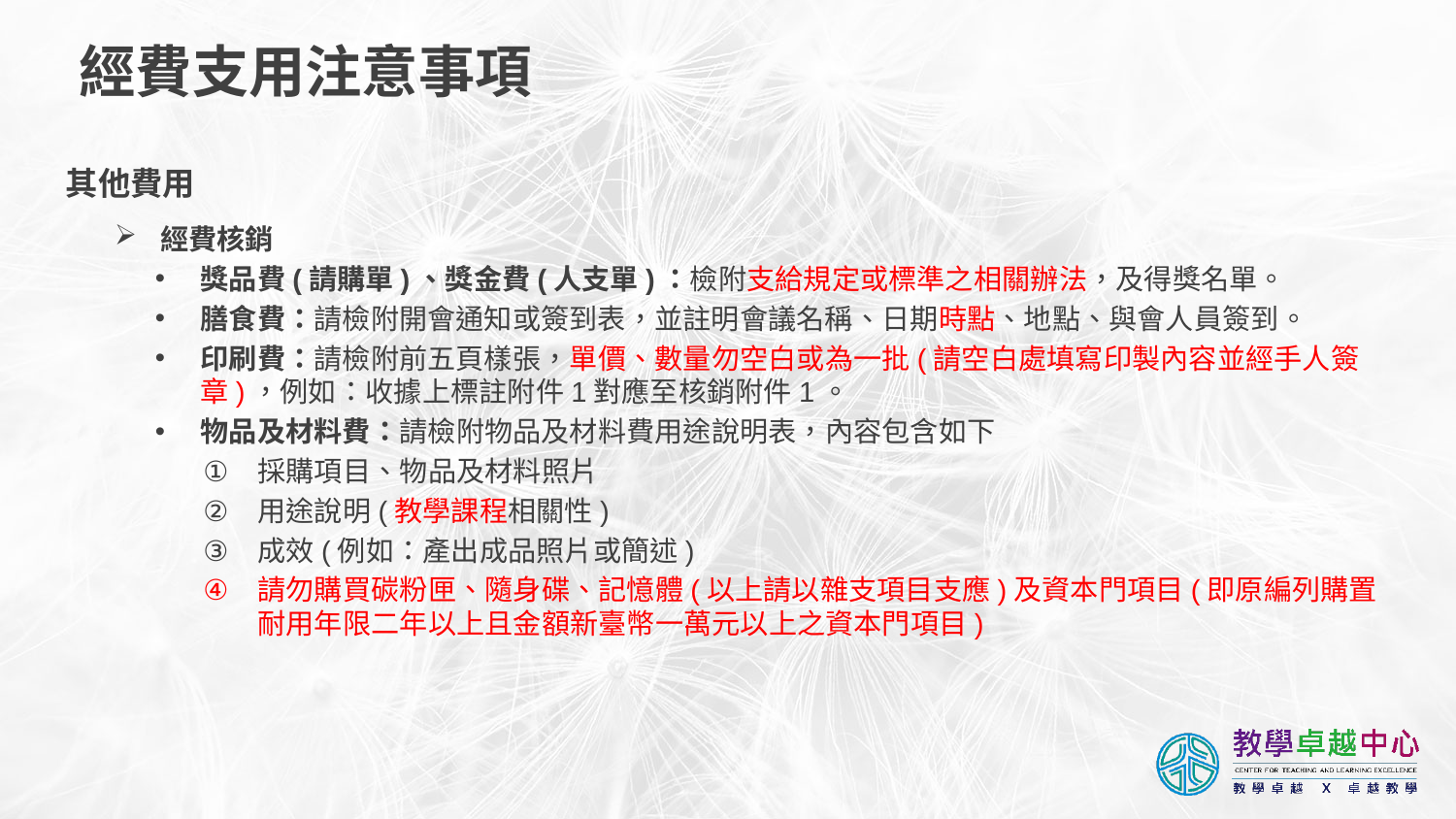

# 經費支用注意事項
其他費用
經費核銷
獎品費(請購單)、獎金費(人支單)：檢附支給規定或標準之相關辦法，及得獎名單。
膳食費：請檢附開會通知或簽到表，並註明會議名稱、日期時點、地點、與會人員簽到。
印刷費：請檢附前五頁樣張，單價、數量勿空白或為一批(請空白處填寫印製內容並經手人簽章)，例如：收據上標註附件1對應至核銷附件1。
物品及材料費：請檢附物品及材料費用途說明表，內容包含如下
採購項目、物品及材料照片
用途說明(教學課程相關性)
成效(例如：產出成品照片或簡述)
請勿購買碳粉匣、隨身碟、記憶體(以上請以雜支項目支應)及資本門項目(即原編列購置耐用年限二年以上且金額新臺幣一萬元以上之資本門項目)